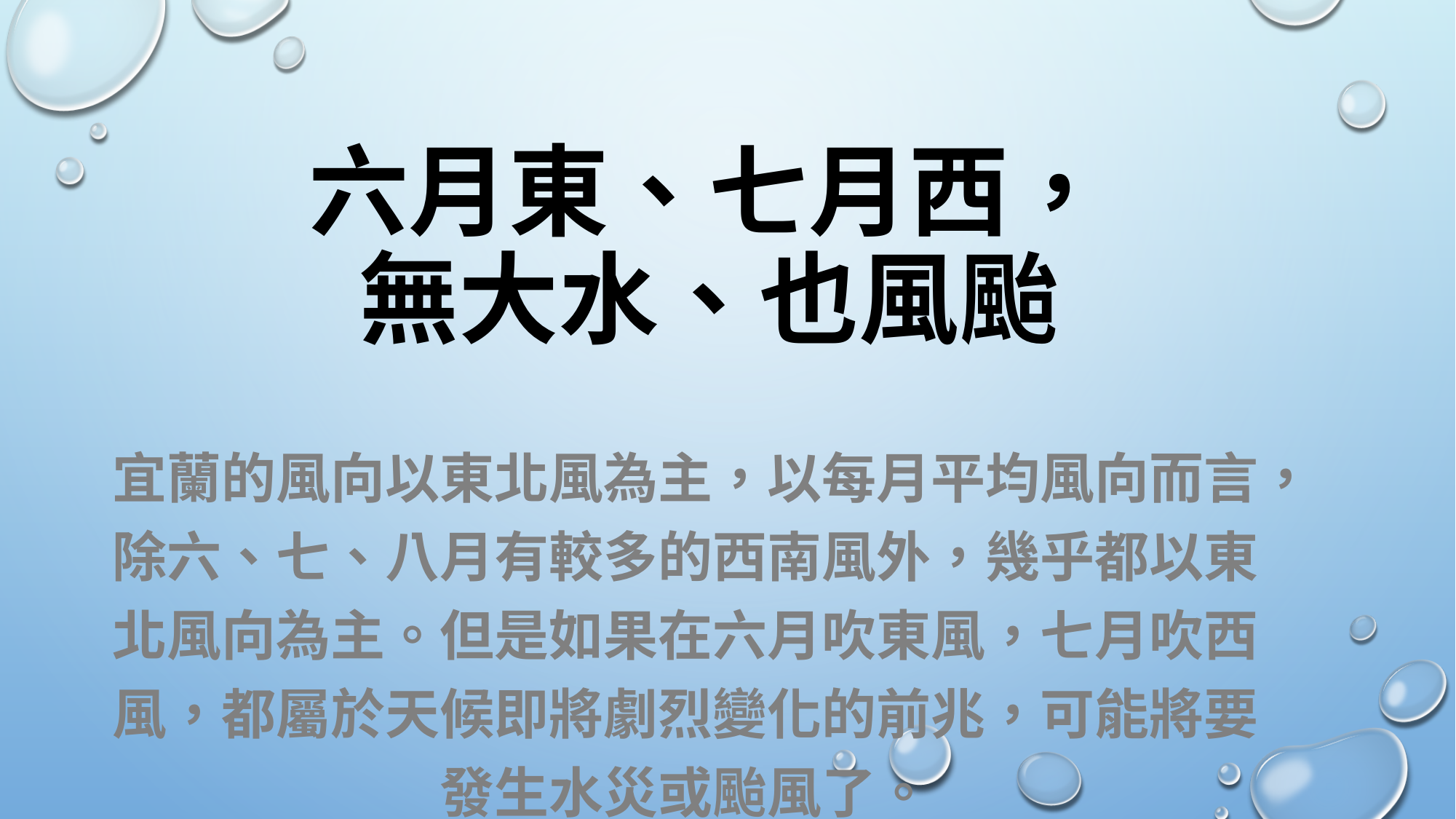

# 六月東、七月西， 無大水、也風颱
宜蘭的風向以東北風為主，以每月平均風向而言，除六、七、八月有較多的西南風外，幾乎都以東北風向為主。但是如果在六月吹東風，七月吹西風，都屬於天候即將劇烈變化的前兆，可能將要發生水災或颱風了。